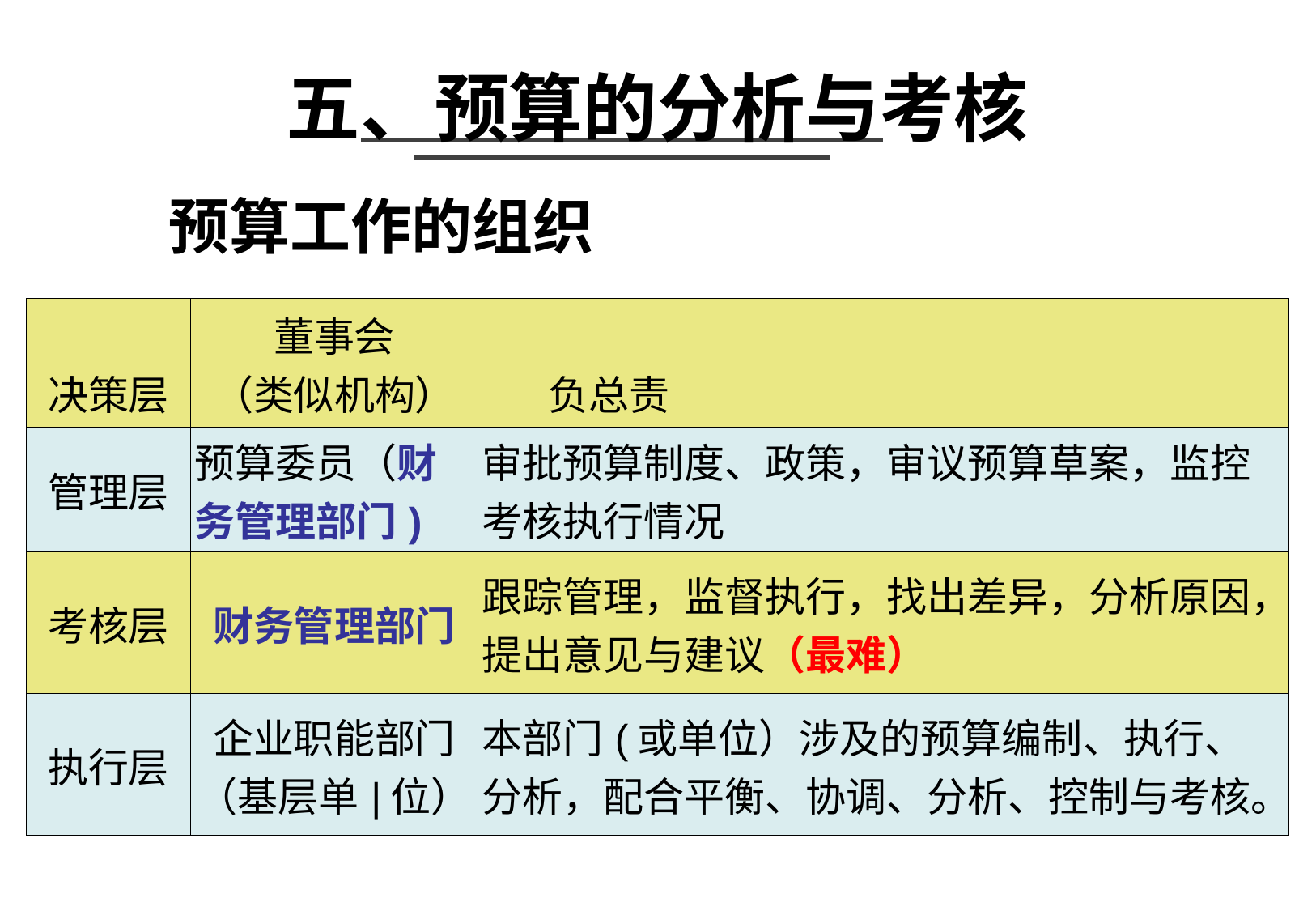

五、预算的分析与考核
# 预算工作的组织
| 决策层 | 董事会 （类似机构） | 负总责 |
| --- | --- | --- |
| 管理层 | 预算委员（财务管理部门) | 审批预算制度、政策，审议预算草案，监控考核执行情况 |
| 考核层 | 财务管理部门 | 跟踪管理，监督执行，找出差异，分析原因，提出意见与建议（最难） |
| 执行层 | 企业职能部门 （基层单|位） | 本部门(或单位）涉及的预算编制、执行、分析，配合平衡、协调、分析、控制与考核。 |